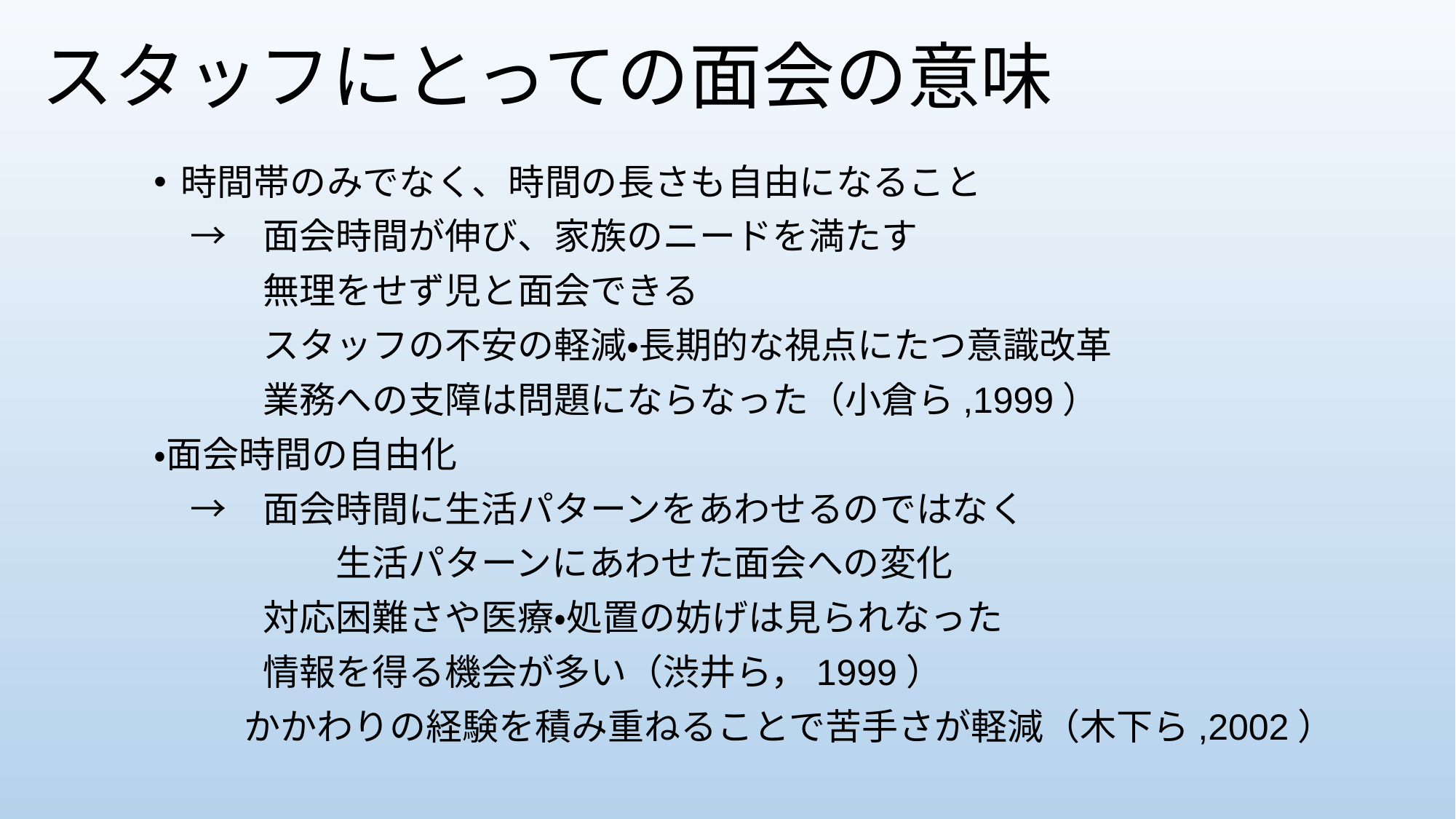

# スタッフにとっての面会の意味
時間帯のみでなく、時間の長さも自由になること
　→　面会時間が伸び、家族のニードを満たす
　　　無理をせず児と面会できる
　　　スタッフの不安の軽減・長期的な視点にたつ意識改革
　　　業務への支障は問題にならなった（小倉ら,1999）
・面会時間の自由化
　→　面会時間に生活パターンをあわせるのではなく
　　　　　生活パターンにあわせた面会への変化
　　　対応困難さや医療・処置の妨げは見られなった
　　　情報を得る機会が多い（渋井ら，1999）
          かかわりの経験を積み重ねることで苦手さが軽減（木下ら,2002）